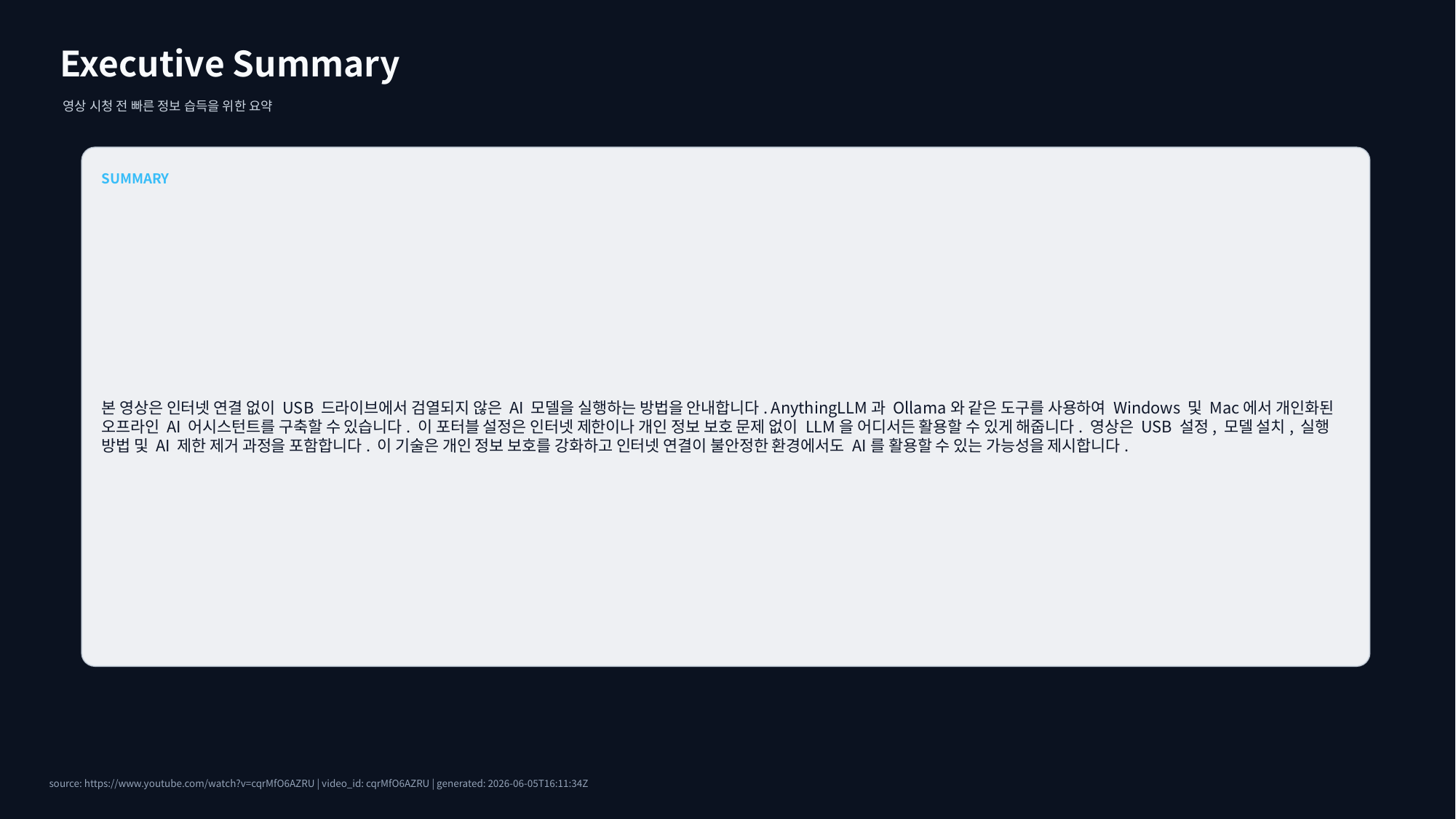

Executive Summary
영상 시청 전 빠른 정보 습득을 위한 요약

SUMMARY
본 영상은 인터넷 연결 없이 USB 드라이브에서 검열되지 않은 AI 모델을 실행하는 방법을 안내합니다. AnythingLLM과 Ollama와 같은 도구를 사용하여 Windows 및 Mac에서 개인화된 오프라인 AI 어시스턴트를 구축할 수 있습니다. 이 포터블 설정은 인터넷 제한이나 개인 정보 보호 문제 없이 LLM을 어디서든 활용할 수 있게 해줍니다. 영상은 USB 설정, 모델 설치, 실행 방법 및 AI 제한 제거 과정을 포함합니다. 이 기술은 개인 정보 보호를 강화하고 인터넷 연결이 불안정한 환경에서도 AI를 활용할 수 있는 가능성을 제시합니다.
source: https://www.youtube.com/watch?v=cqrMfO6AZRU | video_id: cqrMfO6AZRU | generated: 2026-06-05T16:11:34Z